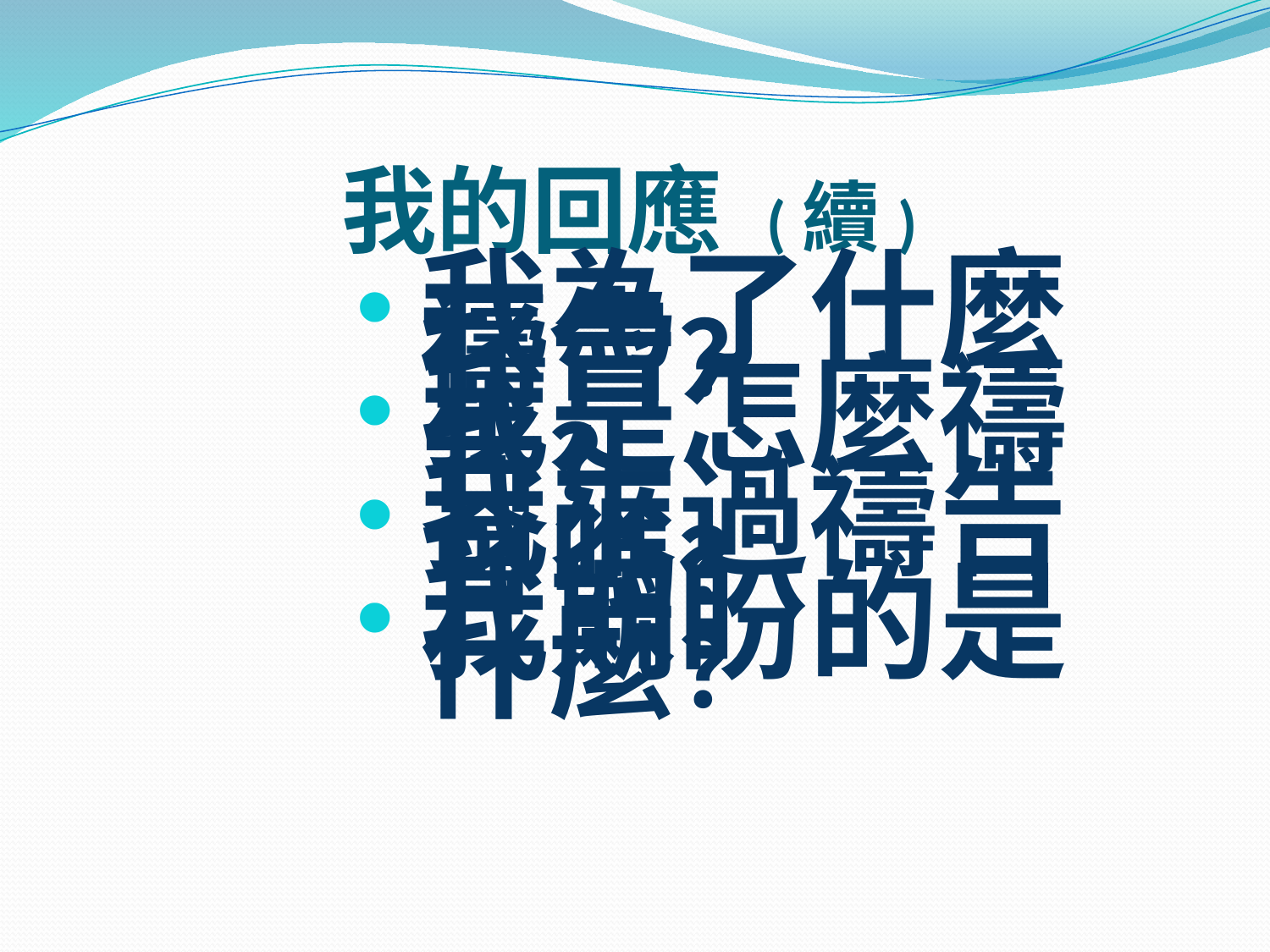

# 我的回應 (續)
我為了什麼禱告？
我是怎麼禱告？
我來過禱告會嗎？
我期盼的是什麼？